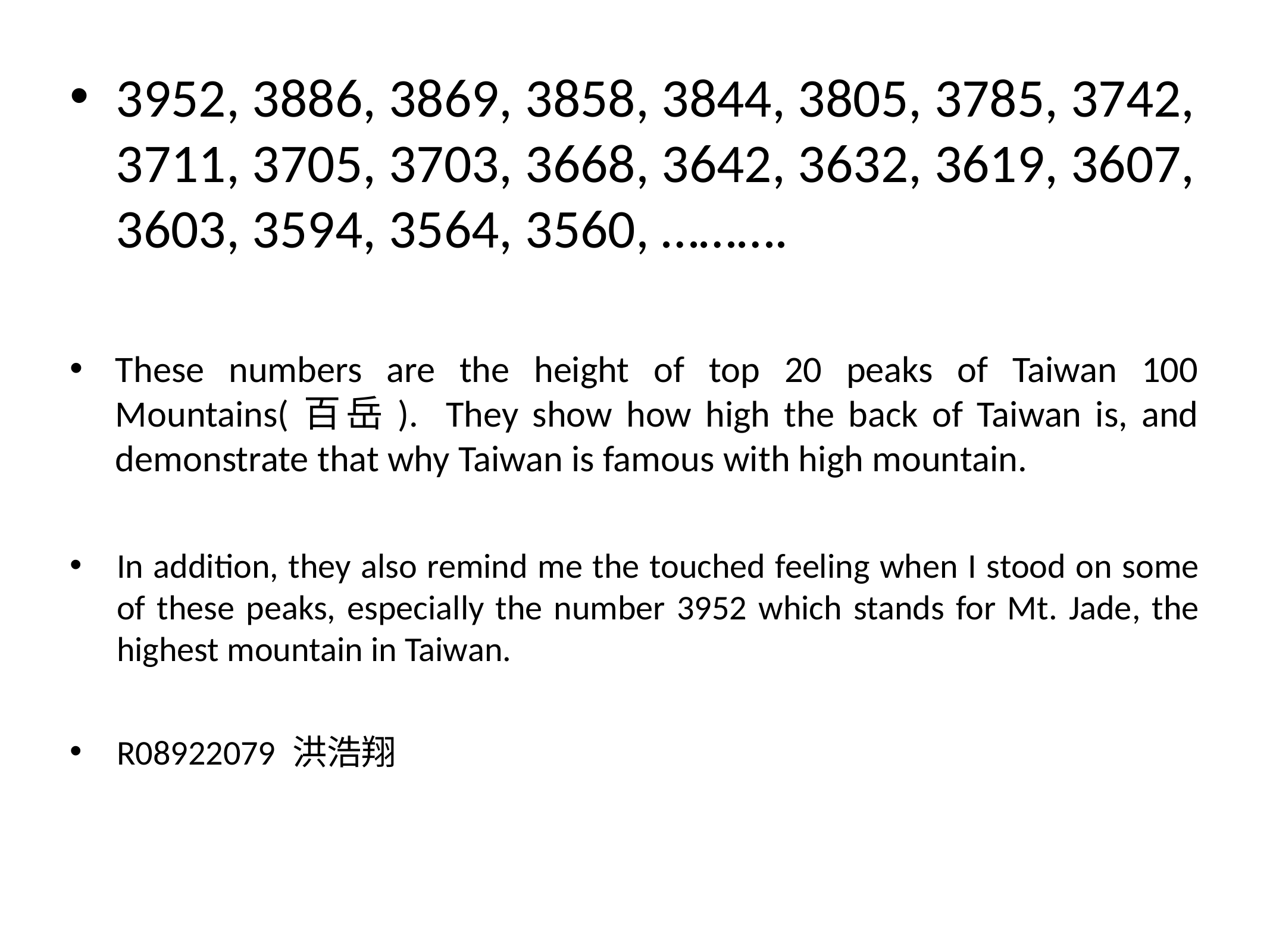

3952, 3886, 3869, 3858, 3844, 3805, 3785, 3742, 3711, 3705, 3703, 3668, 3642, 3632, 3619, 3607, 3603, 3594, 3564, 3560, ……….

These numbers are the height of top 20 peaks of Taiwan 100 Mountains(百岳).  They show how high the back of Taiwan is, and demonstrate that why Taiwan is famous with high mountain.

In addition, they also remind me the touched feeling when I stood on some of these peaks, especially the number 3952 which stands for Mt. Jade, the highest mountain in Taiwan.

R08922079 洪浩翔